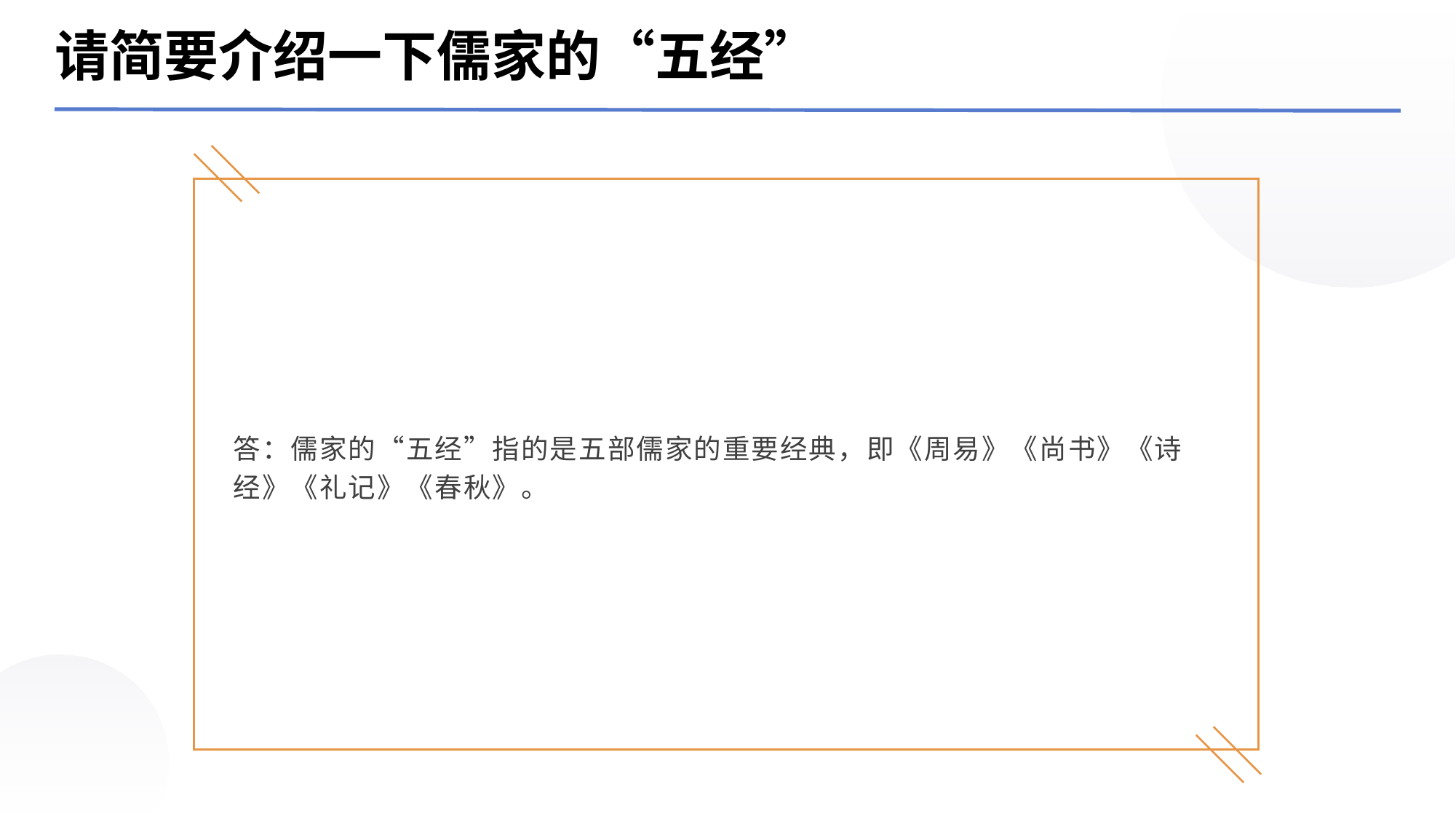

请简要介绍一下儒家的“五经”

答：儒家的“五经”指的是五部儒家的重要经典，即《周易》《尚书》《诗经》《礼记》《春秋》。